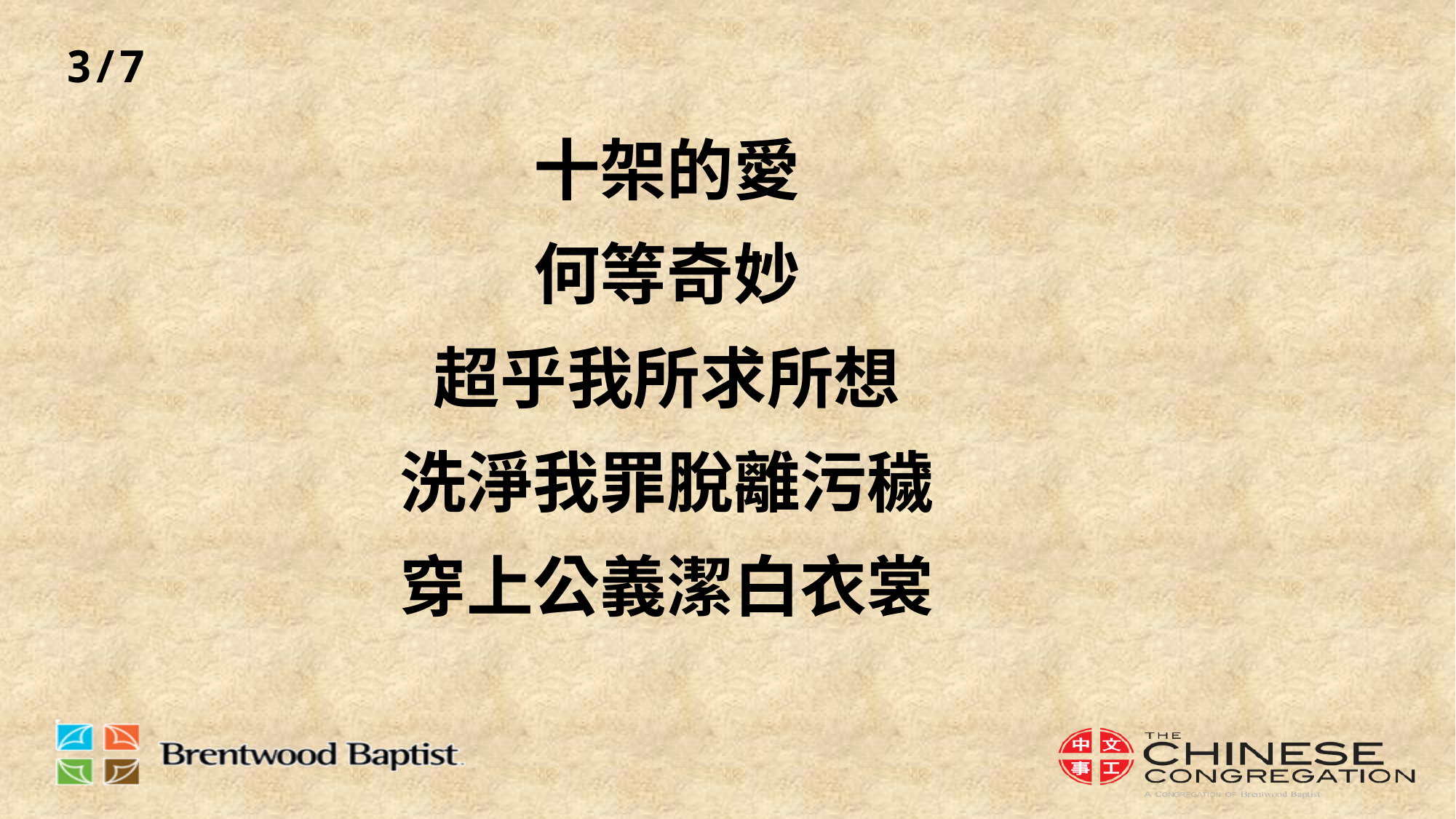

3/7
# 十架的愛 何等奇妙 超乎我所求所想 洗淨我罪脫離污穢 穿上公義潔白衣裳